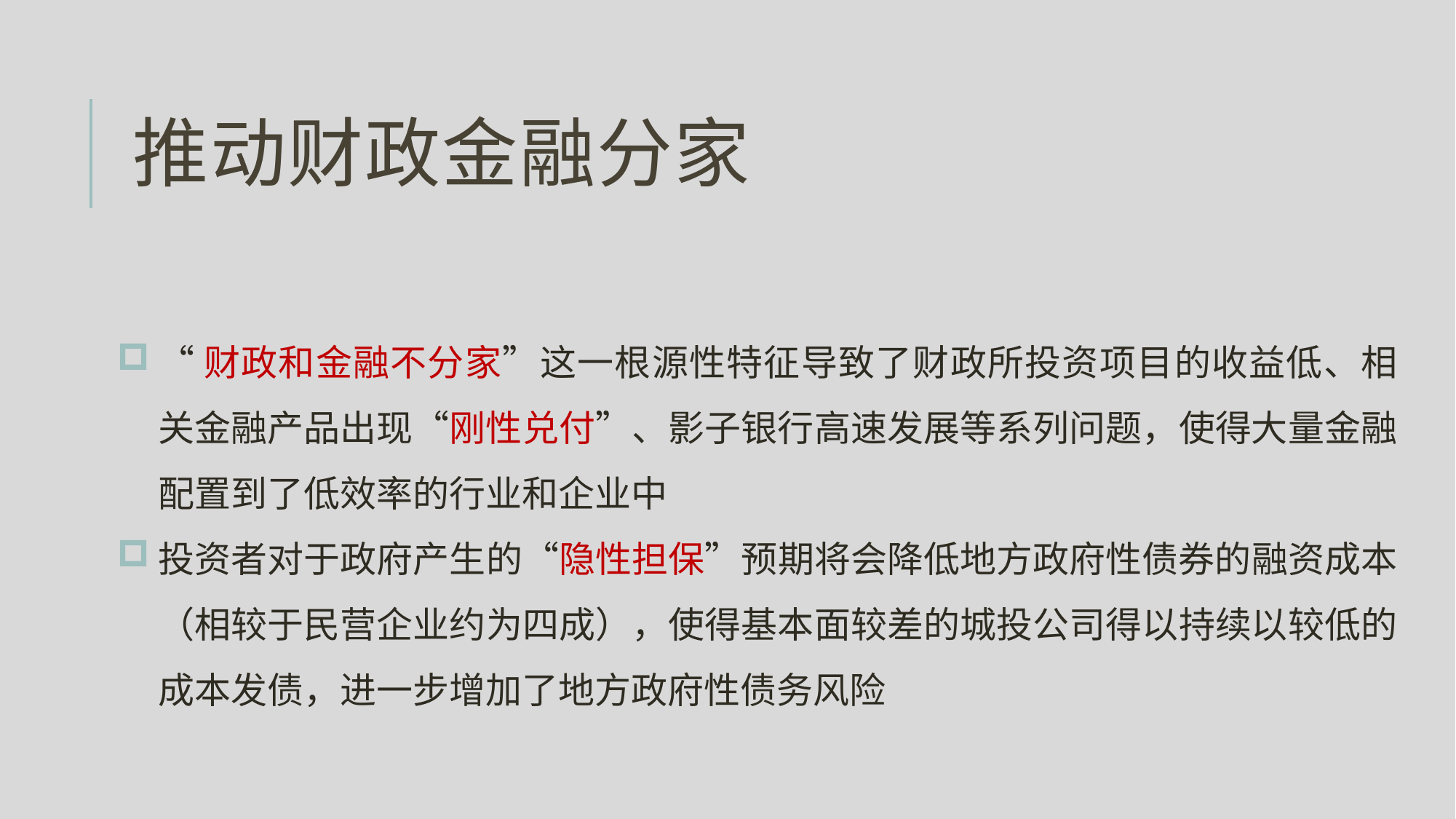

# 推动财政金融分家
“财政和金融不分家”这一根源性特征导致了财政所投资项目的收益低、相关金融产品出现“刚性兑付”、影子银行高速发展等系列问题，使得大量金融配置到了低效率的行业和企业中
投资者对于政府产生的“隐性担保”预期将会降低地方政府性债券的融资成本（相较于民营企业约为四成），使得基本面较差的城投公司得以持续以较低的成本发债，进一步增加了地方政府性债务风险